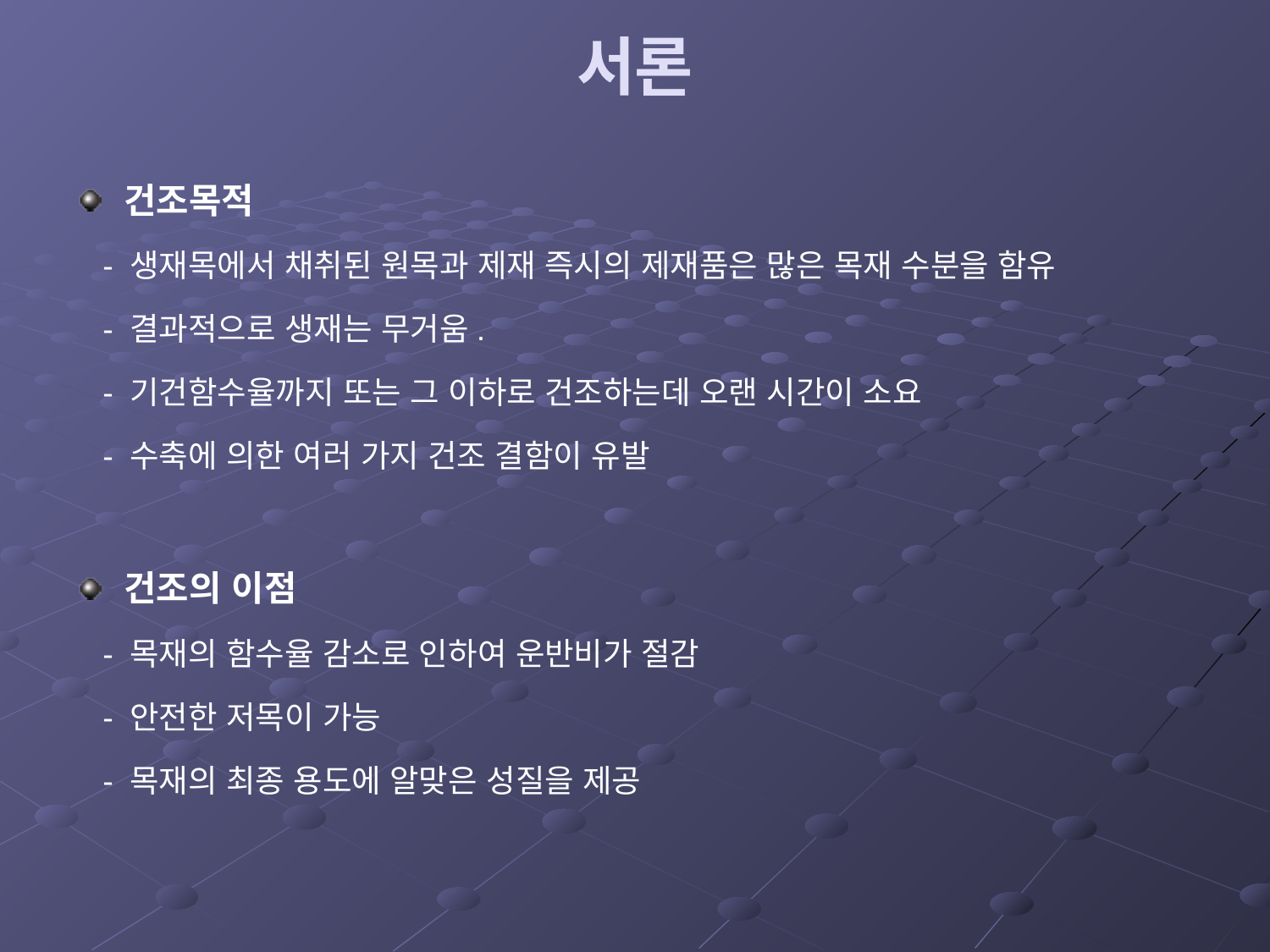

# 서론
건조목적
   - 생재목에서 채취된 원목과 제재 즉시의 제재품은 많은 목재 수분을 함유
   - 결과적으로 생재는 무거움.
   - 기건함수율까지 또는 그 이하로 건조하는데 오랜 시간이 소요
   - 수축에 의한 여러 가지 건조 결함이 유발

건조의 이점
   - 목재의 함수율 감소로 인하여 운반비가 절감
   - 안전한 저목이 가능
   - 목재의 최종 용도에 알맞은 성질을 제공